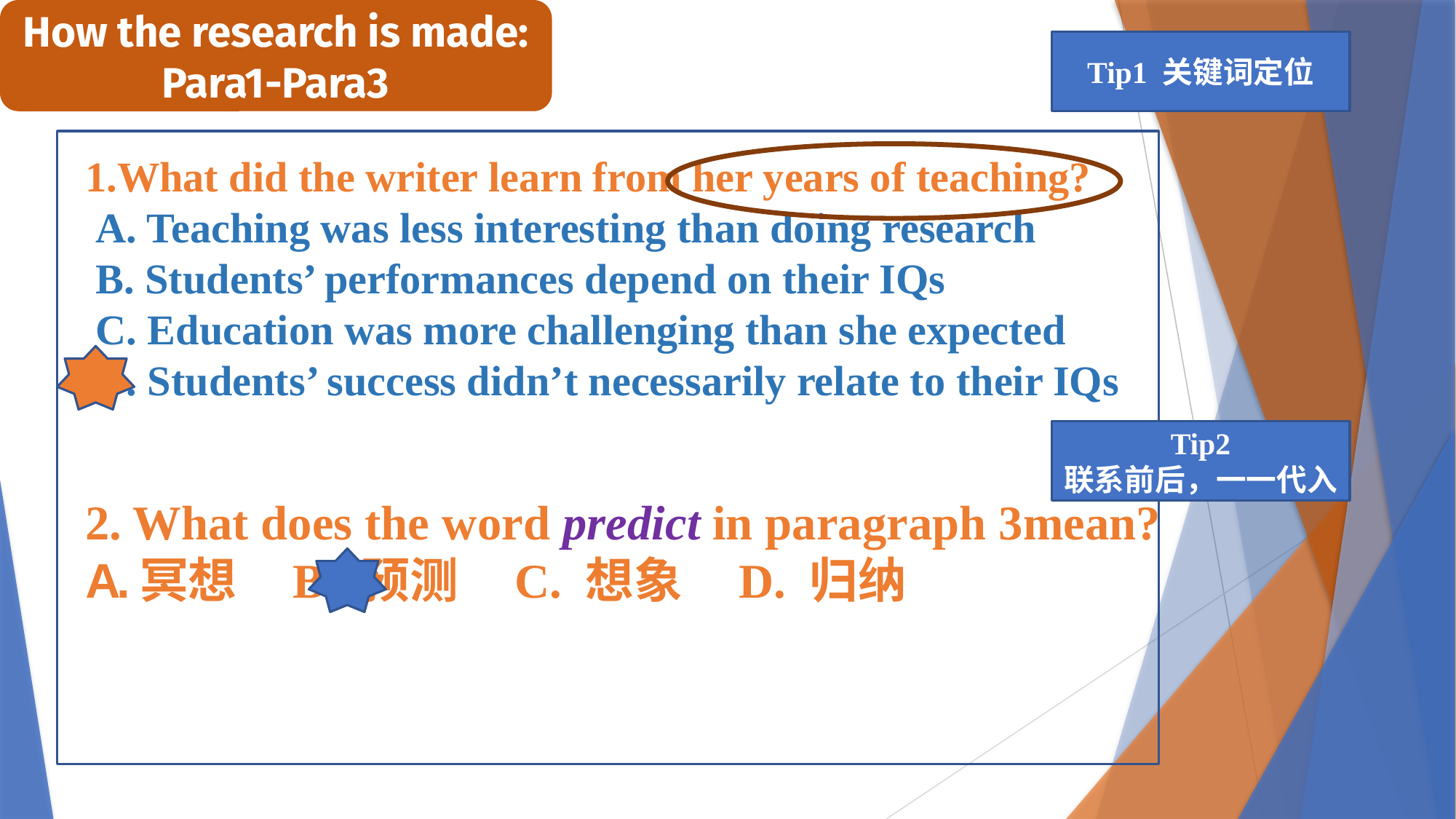

How the research is made:
Para1-Para3
Tip1 关键词定位

1.What did the writer learn from her years of teaching?
 A. Teaching was less interesting than doing research
 B. Students’ performances depend on their IQs
 C. Education was more challenging than she expected
 D. Students’ success didn’t necessarily relate to their IQs

2. What does the word predict in paragraph 3mean?
冥想    B. 预测    C. 想象    D. 归纳

Tip2
联系前后，一一代入